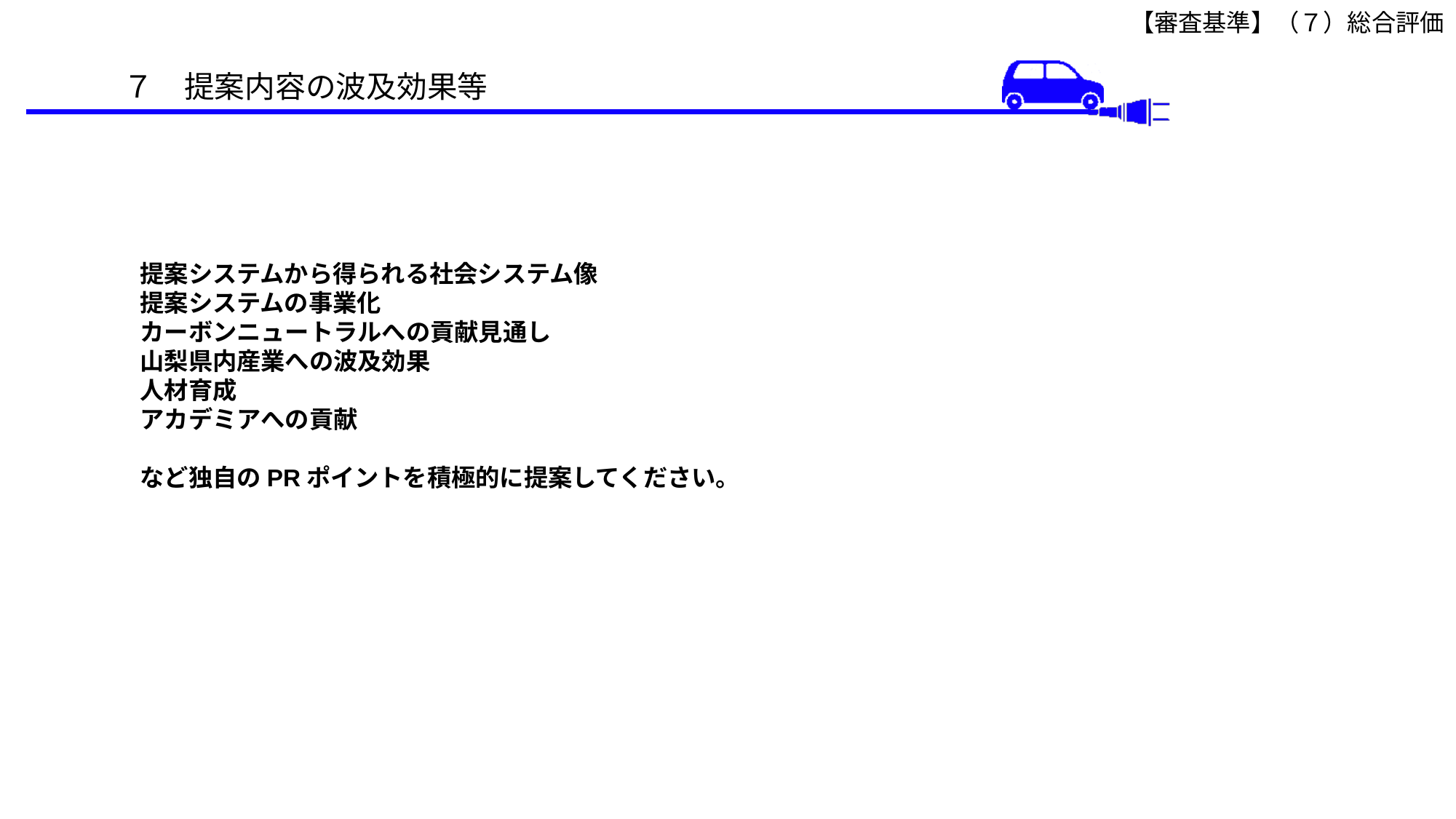

【審査基準】（７）総合評価
７　提案内容の波及効果等

提案システムから得られる社会システム像
提案システムの事業化
カーボンニュートラルへの貢献見通し
山梨県内産業への波及効果
人材育成
アカデミアへの貢献

など独自のPRポイントを積極的に提案してください。